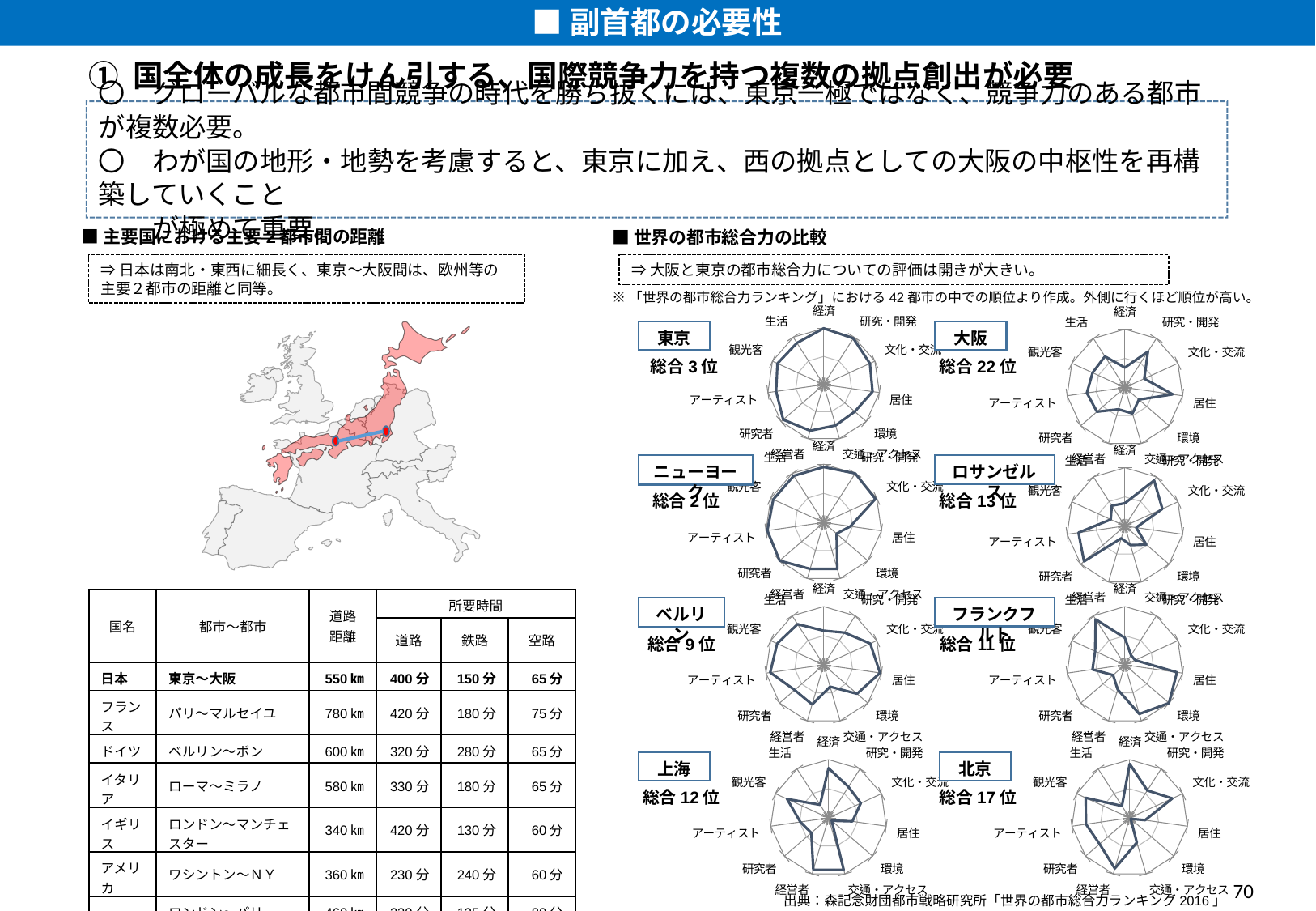

■副首都の必要性
① 国全体の成長をけん引する、国際競争力を持つ複数の拠点創出が必要
〇　グローバルな都市間競争の時代を勝ち抜くには、東京一極ではなく、競争力のある都市が複数必要。
〇　わが国の地形・地勢を考慮すると、東京に加え、西の拠点としての大阪の中枢性を再構築していくこと
　　が極めて重要。
■主要国における主要2都市間の距離
■世界の都市総合力の比較
⇒日本は南北・東西に細長く、東京～大阪間は、欧州等の主要２都市の距離と同等。
⇒大阪と東京の都市総合力についての評価は開きが大きい。
※「世界の都市総合力ランキング」における42都市の中での順位より作成。外側に行くほど順位が高い。

### Chart

| Category | 東京 |
|---|---|
| 経済 | 1.0 |
| 研究・開発 | 2.0 |
| 文化・交流 | 5.0 |
| 居住 | 6.0 |
| 環境 | 12.0 |
| 交通・アクセス | 11.0 |
| 経営者 | 7.0 |
| 研究者 | 3.0 |
| アーティスト | 7.0 |
| 観光客 | 5.0 |
| 生活 | 6.0 |

### Chart

| Category | 大阪 |
|---|---|
| 経済 | 28.0 |
| 研究・開発 | 12.0 |
| 文化・交流 | 27.0 |
| 居住 | 8.0 |
| 環境 | 29.0 |
| 交通・アクセス | 23.0 |
| 経営者 | 26.0 |
| 研究者 | 16.0 |
| アーティスト | 15.0 |
| 観光客 | 17.0 |
| 生活 | 16.0 |
東京
大阪

総合3位
総合22位

### Chart

| Category | ニューヨーク |
|---|---|
| 経済 | 3.0 |
| 研究・開発 | 1.0 |
| 文化・交流 | 2.0 |
| 居住 | 23.0 |
| 環境 | 30.0 |
| 交通・アクセス | 8.0 |
| 経営者 | 8.0 |
| 研究者 | 1.0 |
| アーティスト | 2.0 |
| 観光客 | 3.0 |
| 生活 | 3.0 |

### Chart

| Category | ロサンゼルス |
|---|---|
| 経済 | 26.0 |
| 研究・開発 | 4.0 |
| 文化・交流 | 13.0 |
| 居住 | 34.0 |
| 環境 | 22.0 |
| 交通・アクセス | 28.0 |
| 経営者 | 33.0 |
| 研究者 | 4.0 |
| アーティスト | 9.0 |
| 観光客 | 31.0 |
| 生活 | 25.0 |
ロサンゼルス
ニューヨーク
総合2位
総合13位

### Chart

| Category | ベルリン |
|---|---|
| 経済 | 18.0 |
| 研究・開発 | 15.0 |
| 文化・交流 | 6.0 |
| 居住 | 2.0 |
| 環境 | 11.0 |
| 交通・アクセス | 26.0 |
| 経営者 | 13.0 |
| 研究者 | 15.0 |
| アーティスト | 4.0 |
| 観光客 | 6.0 |
| 生活 | 8.0 |

### Chart

| Category | フランクフルト |
|---|---|
| 経済 | 23.0 |
| 研究・開発 | 34.0 |
| 文化・交流 | 34.0 |
| 居住 | 5.0 |
| 環境 | 1.0 |
| 交通・アクセス | 6.0 |
| 経営者 | 24.0 |
| 研究者 | 31.0 |
| アーティスト | 19.0 |
| 観光客 | 19.0 |
| 生活 | 4.0 |
| 国名 | 都市～都市 | 道路 距離 | 所要時間 |  |  |
| --- | --- | --- | --- | --- | --- |
|  |  |  | 道路 | 鉄路 | 空路 |
| 日本 | 東京～大阪 | 550㎞ | 400分 | 150分 | 65分 |
| フランス | パリ～マルセイユ | 780㎞ | 420分 | 180分 | 75分 |
| ドイツ | ベルリン～ボン | 600㎞ | 320分 | 280分 | 65分 |
| イタリア | ローマ～ミラノ | 580㎞ | 330分 | 180分 | 65分 |
| イギリス | ロンドン～マンチェスター | 340㎞ | 420分 | 130分 | 60分 |
| アメリカ | ワシントン～ＮＹ | 360㎞ | 230分 | 240分 | 60分 |
| ー | ロンドン～パリ | 460㎞ | 330分 | 135分 | 80分 |
| ー | パリ～フランクフルト | 580㎞ | 340分 | 230分 | 70分 |
フランクフルト
ベルリン
総合9位
総合11位

### Chart

| Category | 上海 |
|---|---|
| 経済 | 7.0 |
| 研究・開発 | 16.0 |
| 文化・交流 | 17.0 |
| 居住 | 25.0 |
| 環境 | 39.0 |
| 交通・アクセス | 4.0 |
| 経営者 | 4.0 |
| 研究者 | 26.0 |
| アーティスト | 22.0 |
| 観光客 | 10.0 |
| 生活 | 31.0 |

### Chart

| Category | 北京 |
|---|---|
| 経済 | 4.0 |
| 研究・開発 | 19.0 |
| 文化・交流 | 9.0 |
| 居住 | 31.0 |
| 環境 | 41.0 |
| 交通・アクセス | 24.0 |
| 経営者 | 5.0 |
| 研究者 | 14.0 |
| アーティスト | 11.0 |
| 観光客 | 8.0 |
| 生活 | 32.0 |
上海
北京
総合12位
総合17位
70
出典：森記念財団都市戦略研究所「世界の都市総合力ランキング2016」